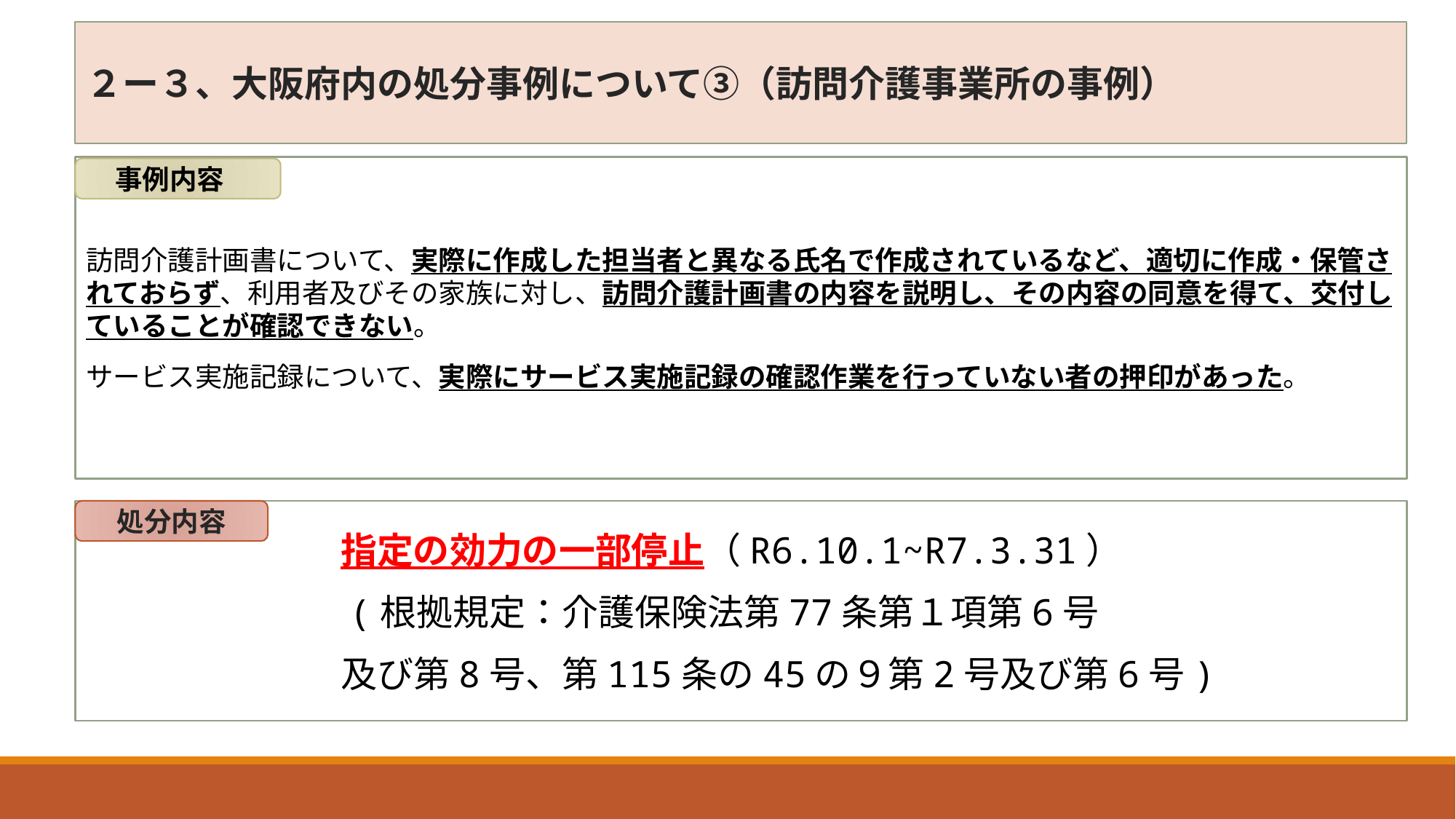

２ー３、大阪府内の処分事例について③（訪問介護事業所の事例）
訪問介護計画書について、実際に作成した担当者と異なる氏名で作成されているなど、適切に作成・保管されておらず、利用者及びその家族に対し、訪問介護計画書の内容を説明し、その内容の同意を得て、交付していることが確認できない。
サービス実施記録について、実際にサービス実施記録の確認作業を行っていない者の押印があった。
　事例内容
　　　　　　　指定の効力の一部停止（R6.10.1~R7.3.31）
　　　　　　　(根拠規定：介護保険法第77条第１項第6号
　　　　　　　及び第8号、第115条の45の９第2号及び第6号)
処分内容